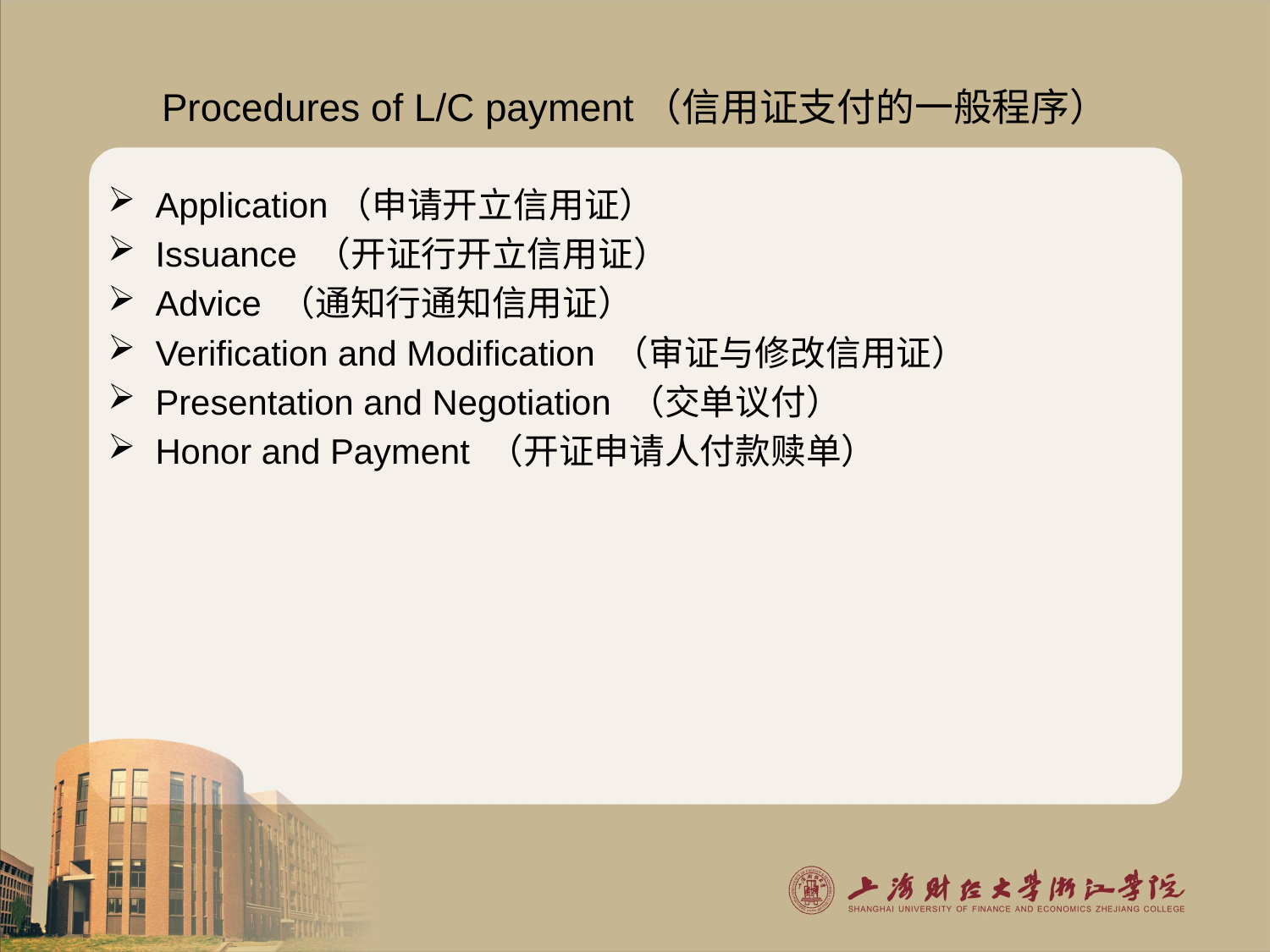

# Procedures of L/C payment（信用证支付的一般程序）
Application（申请开立信用证）
Issuance （开证行开立信用证）
Advice （通知行通知信用证）
Verification and Modification （审证与修改信用证）
Presentation and Negotiation （交单议付）
Honor and Payment （开证申请人付款赎单）